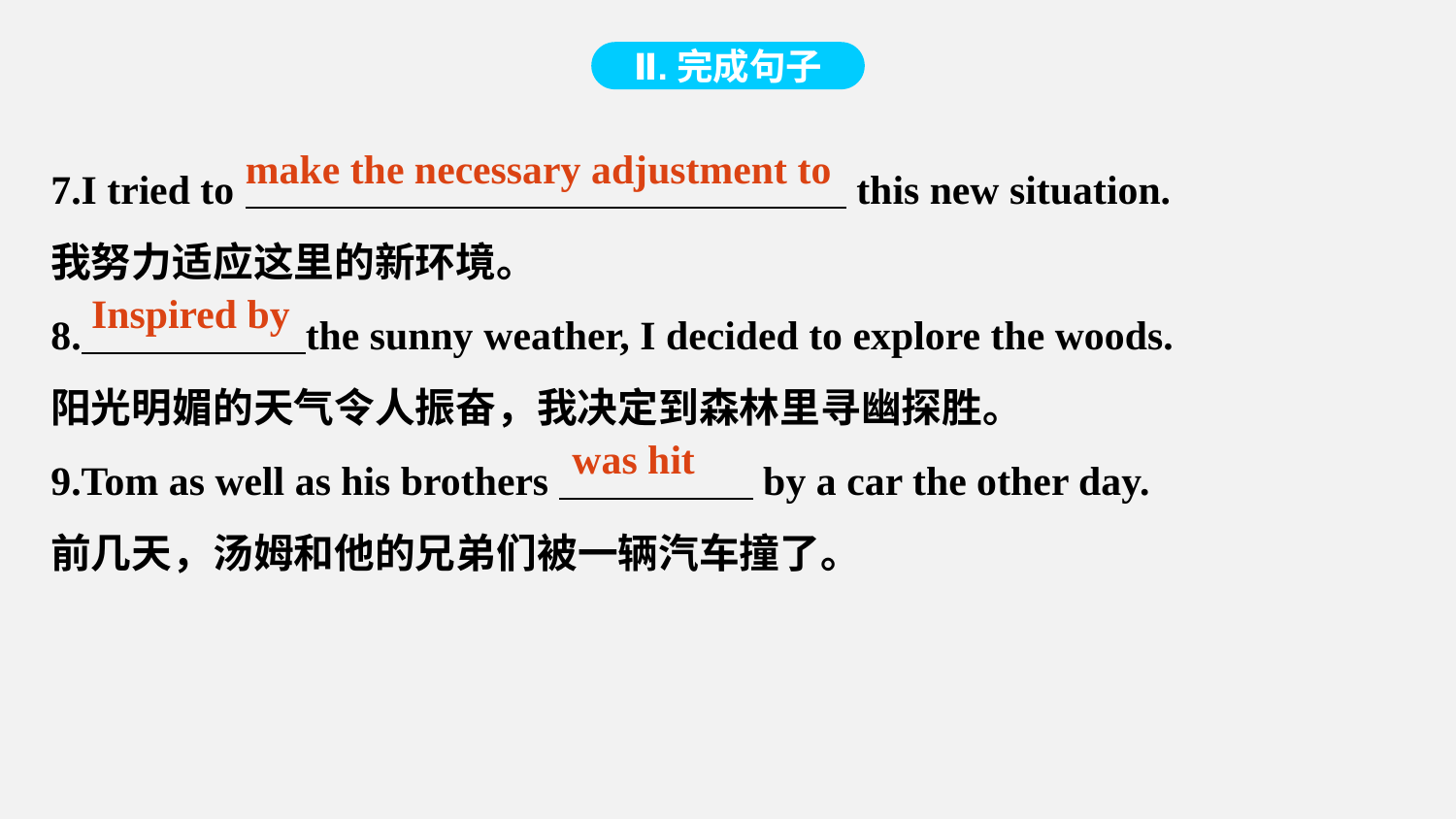

Ⅱ.完成句子
7.I tried to                                                             this new situation.
我努力适应这里的新环境。
8.                      the sunny weather, I decided to explore the woods.
阳光明媚的天气令人振奋，我决定到森林里寻幽探胜。
9.Tom as well as his brothers                     by a car the other day.
前几天，汤姆和他的兄弟们被一辆汽车撞了。
make the necessary adjustment to
Inspired by
was hit